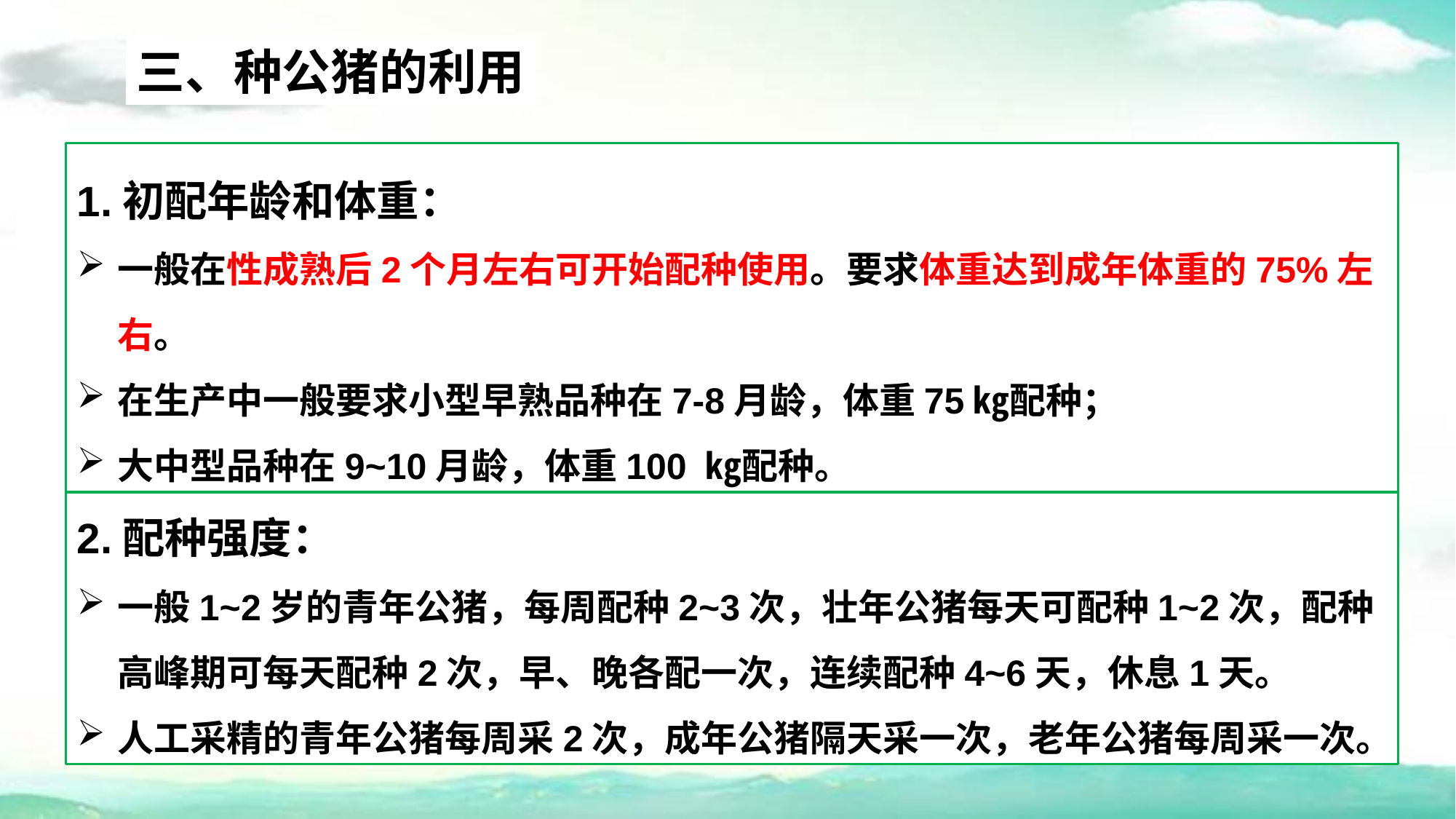

三、种公猪的利用
1.初配年龄和体重：
一般在性成熟后2个月左右可开始配种使用。要求体重达到成年体重的75%左右。
在生产中一般要求小型早熟品种在7-8月龄，体重75㎏配种；
大中型品种在9~10月龄，体重100 ㎏配种。
2.配种强度：
一般1~2岁的青年公猪，每周配种2~3次，壮年公猪每天可配种1~2次，配种高峰期可每天配种2次，早、晚各配一次，连续配种4~6天，休息1天。
人工采精的青年公猪每周采2次，成年公猪隔天采一次，老年公猪每周采一次。